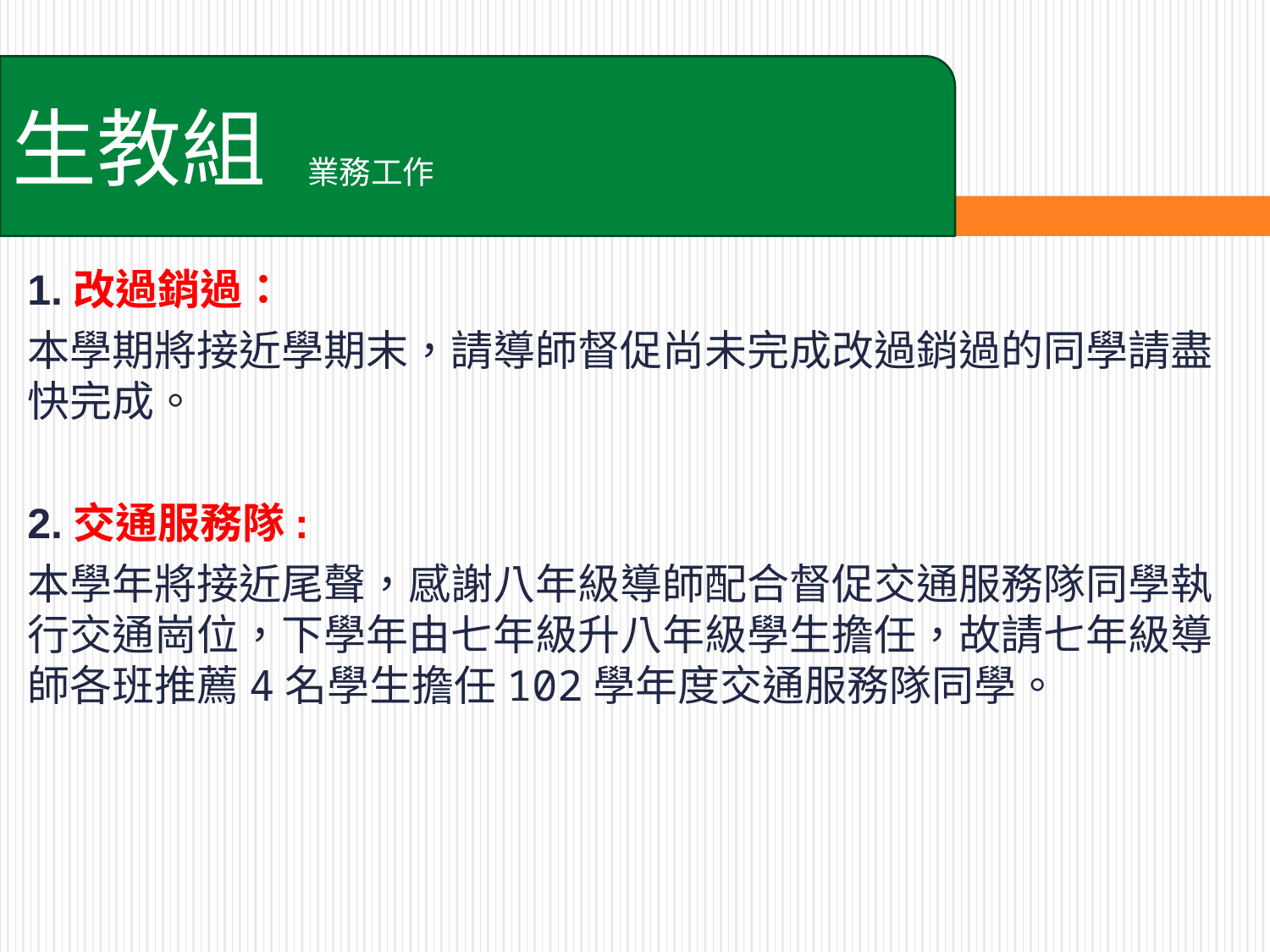

生教組
業務工作

1.改過銷過：
本學期將接近學期末，請導師督促尚未完成改過銷過的同學請盡快完成。

2.交通服務隊:
本學年將接近尾聲，感謝八年級導師配合督促交通服務隊同學執行交通崗位，下學年由七年級升八年級學生擔任，故請七年級導師各班推薦4名學生擔任102學年度交通服務隊同學。